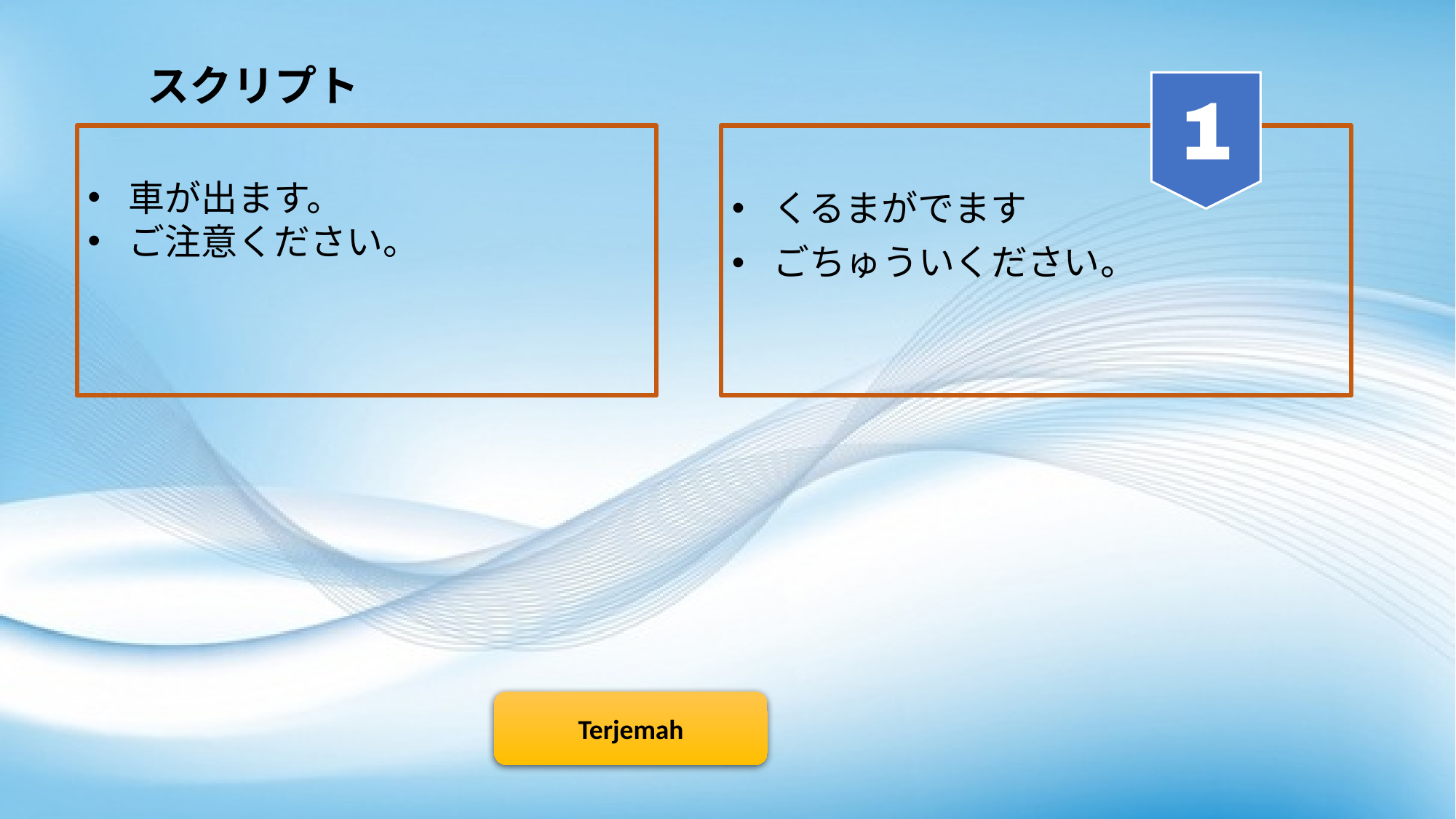

スクリプト
1

くるまがでます
ごちゅういください。

車が出ます。
ご注意ください。

Terjemah